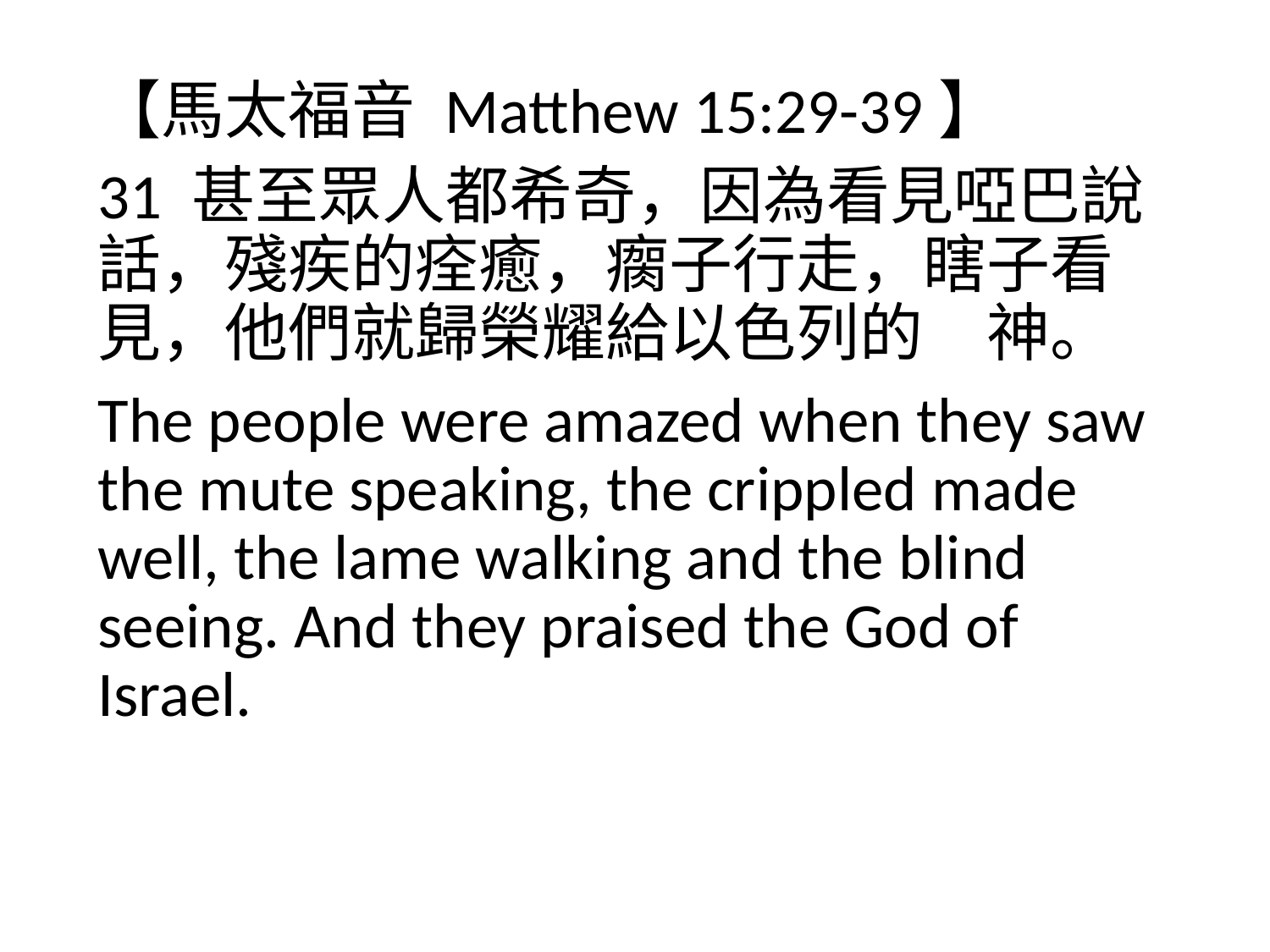

【馬太福音 Matthew 15:29-39】
31 甚至眾人都希奇，因為看見啞巴說話，殘疾的痊癒，瘸子行走，瞎子看見，他們就歸榮耀給以色列的　神。
The people were amazed when they saw the mute speaking, the crippled made well, the lame walking and the blind seeing. And they praised the God of Israel.